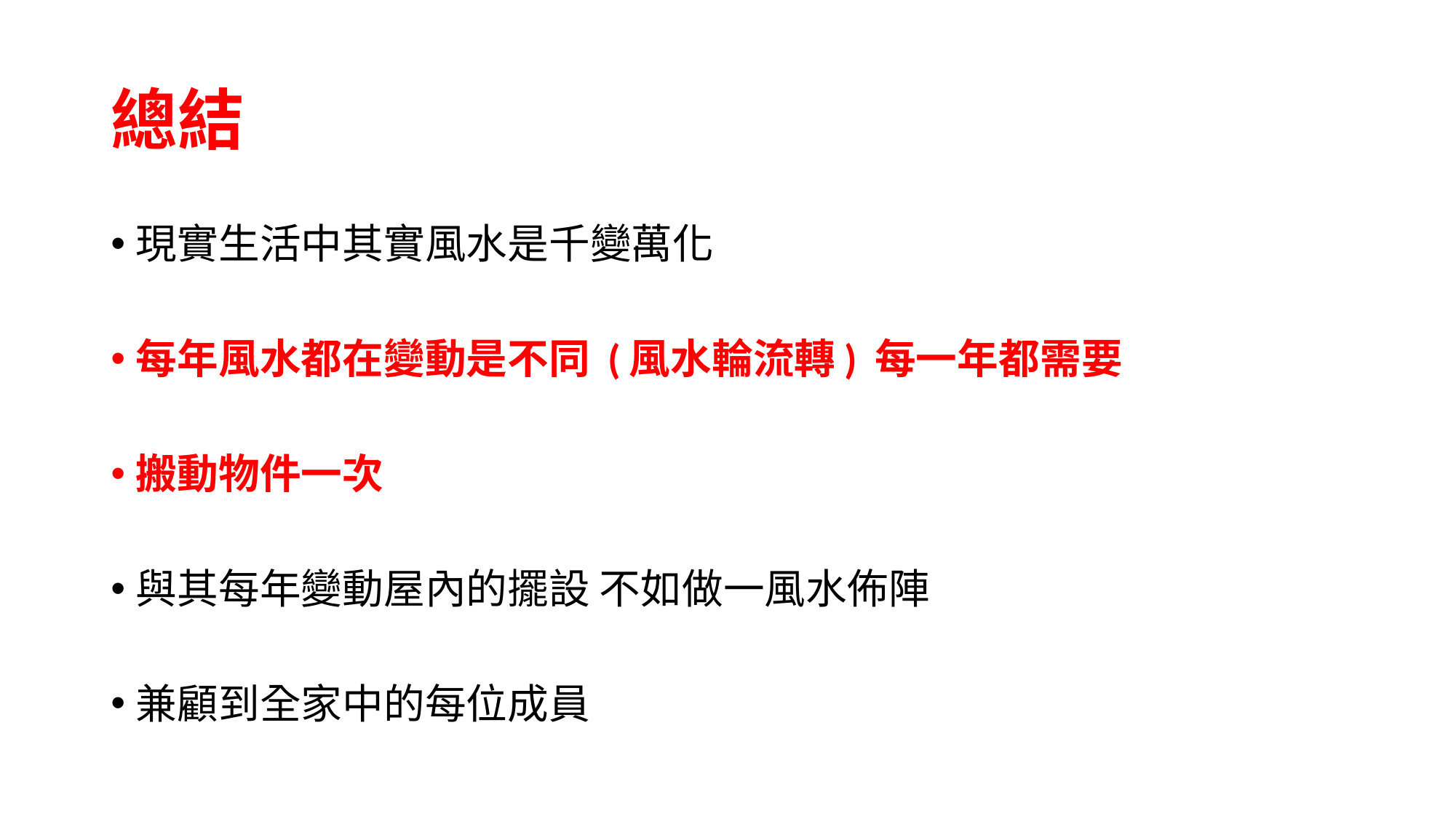

# 總結
現實生活中其實風水是千變萬化

每年風水都在變動是不同 (風水輪流轉) 每一年都需要

搬動物件一次

與其每年變動屋內的擺設 不如做一風水佈陣

兼顧到全家中的每位成員